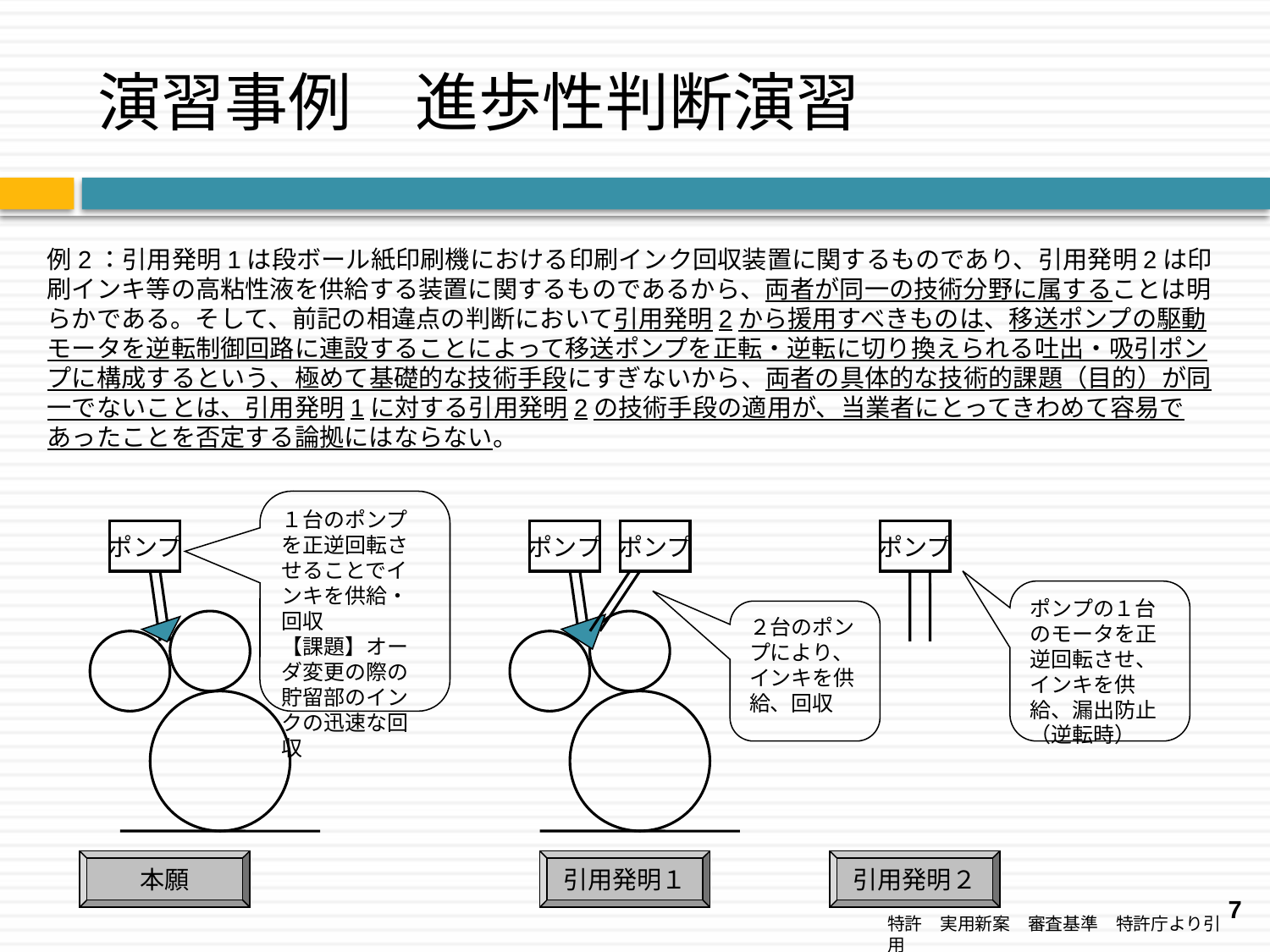

# 演習事例　進歩性判断演習
例2：引用発明1は段ボール紙印刷機における印刷インク回収装置に関するものであり、引用発明2は印刷インキ等の高粘性液を供給する装置に関するものであるから、両者が同一の技術分野に属することは明らかである。そして、前記の相違点の判断において引用発明2から援用すべきものは、移送ポンプの駆動モータを逆転制御回路に連設することによって移送ポンプを正転・逆転に切り換えられる吐出・吸引ポンプに構成するという、極めて基礎的な技術手段にすぎないから、両者の具体的な技術的課題（目的）が同一でないことは、引用発明1に対する引用発明2の技術手段の適用が、当業者にとってきわめて容易であったことを否定する論拠にはならない。
１台のポンプを正逆回転させることでインキを供給・回収
【課題】オーダ変更の際の貯留部のインクの迅速な回収
ポンプ
ポンプ
ポンプ
ポンプ

ポンプの１台のモータを正逆回転させ、インキを供給、漏出防止（逆転時）
２台のポンプにより、インキを供給、回収

本願
引用発明１
引用発明２
7
特許　実用新案　審査基準　特許庁より引用